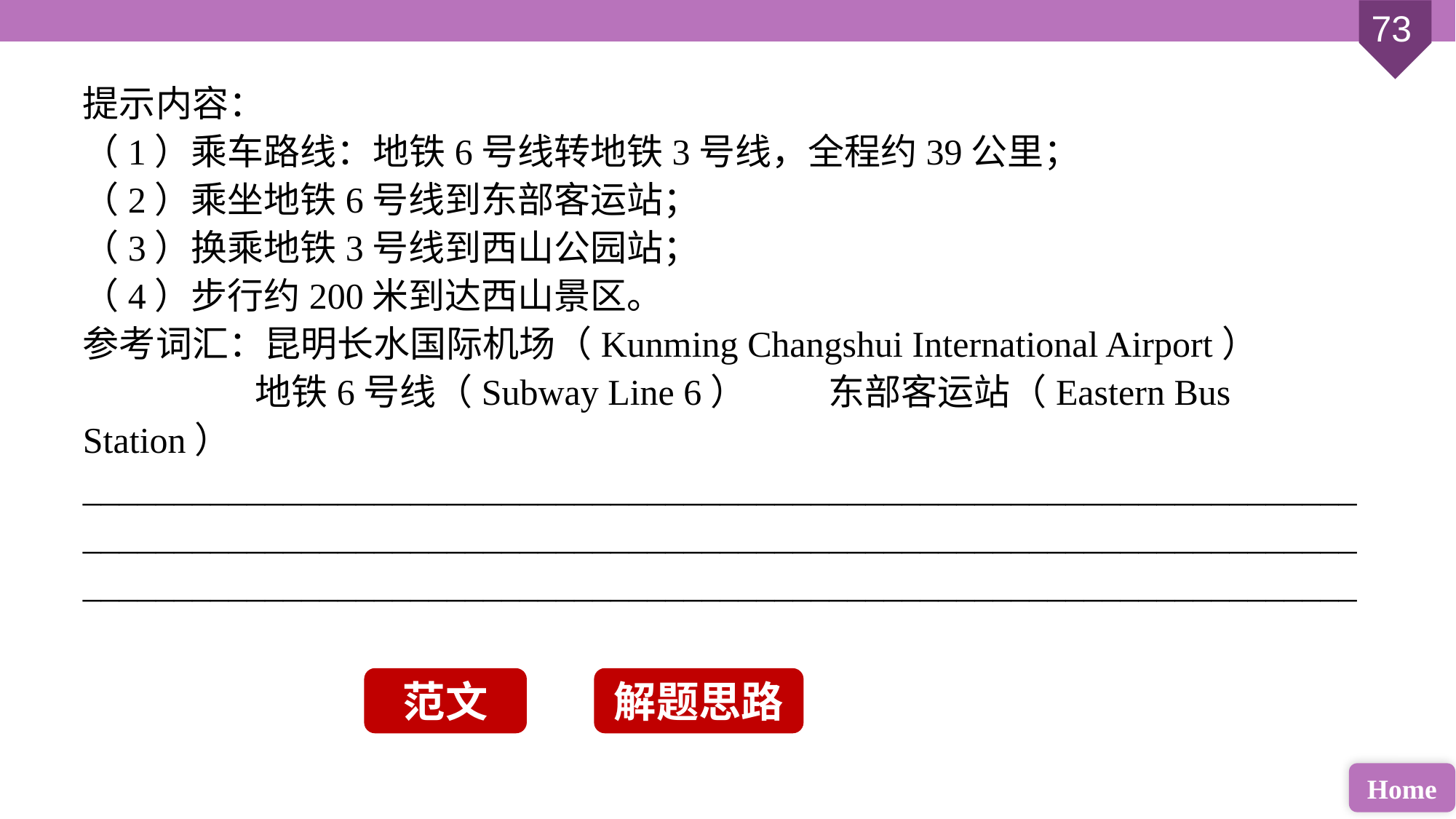

提示内容：
（1）乘车路线：地铁6号线转地铁3号线，全程约39公里；
（2）乘坐地铁6号线到东部客运站；
（3）换乘地铁3号线到西山公园站；
（4）步行约200米到达西山景区。
参考词汇：昆明长水国际机场（Kunming Changshui International Airport）
                    地铁6号线（Subway Line 6）          东部客运站（Eastern Bus Station）
__________________________________________________________________________________________________________________________________________________________________________________________________________________
范文
解题思路